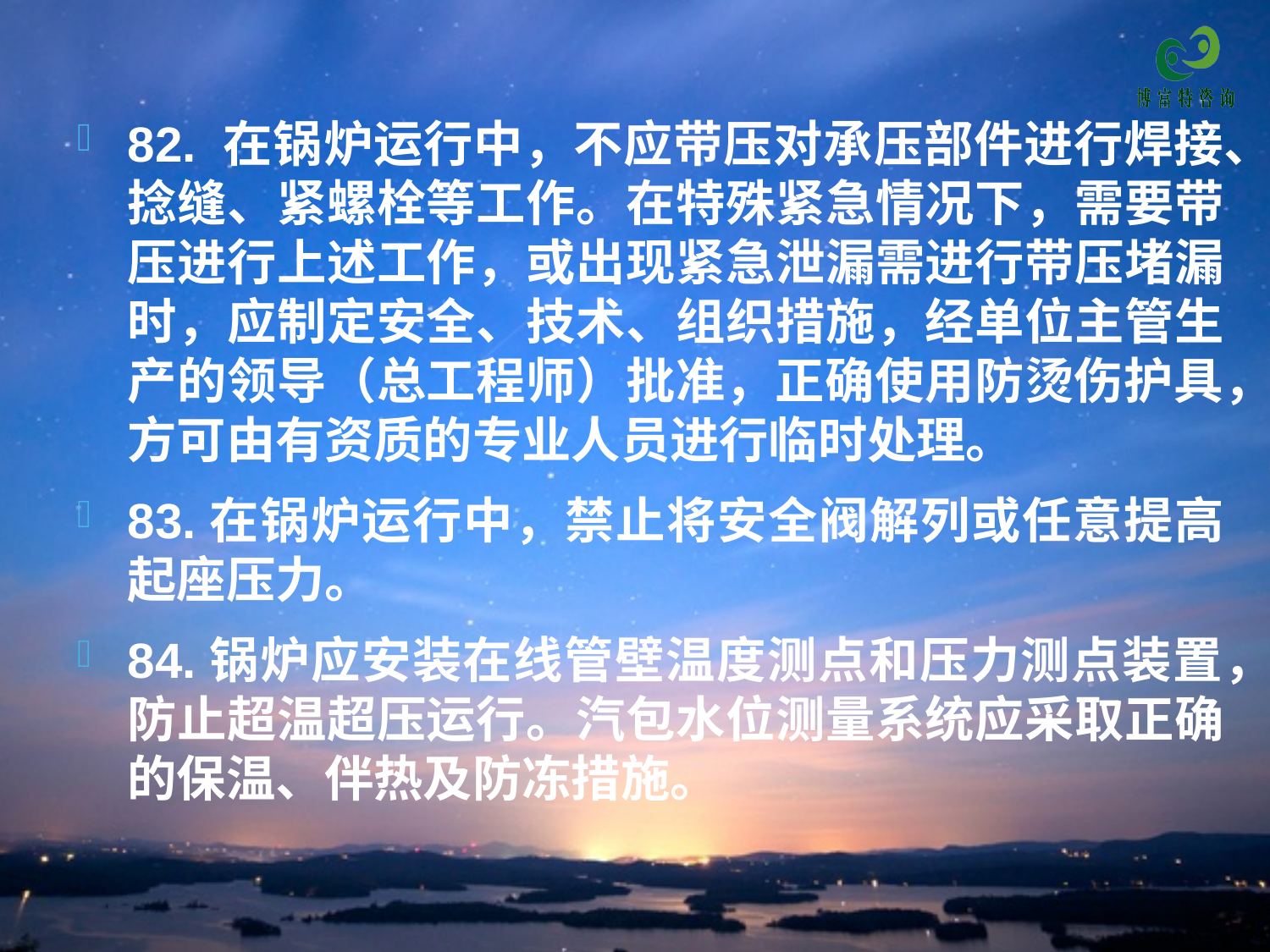

82. 在锅炉运行中，不应带压对承压部件进行焊接、捻缝、紧螺栓等工作。在特殊紧急情况下，需要带压进行上述工作，或出现紧急泄漏需进行带压堵漏时，应制定安全、技术、组织措施，经单位主管生产的领导（总工程师）批准，正确使用防烫伤护具，方可由有资质的专业人员进行临时处理。
83.在锅炉运行中，禁止将安全阀解列或任意提高起座压力。
84.锅炉应安装在线管壁温度测点和压力测点装置，防止超温超压运行。汽包水位测量系统应采取正确的保温、伴热及防冻措施。